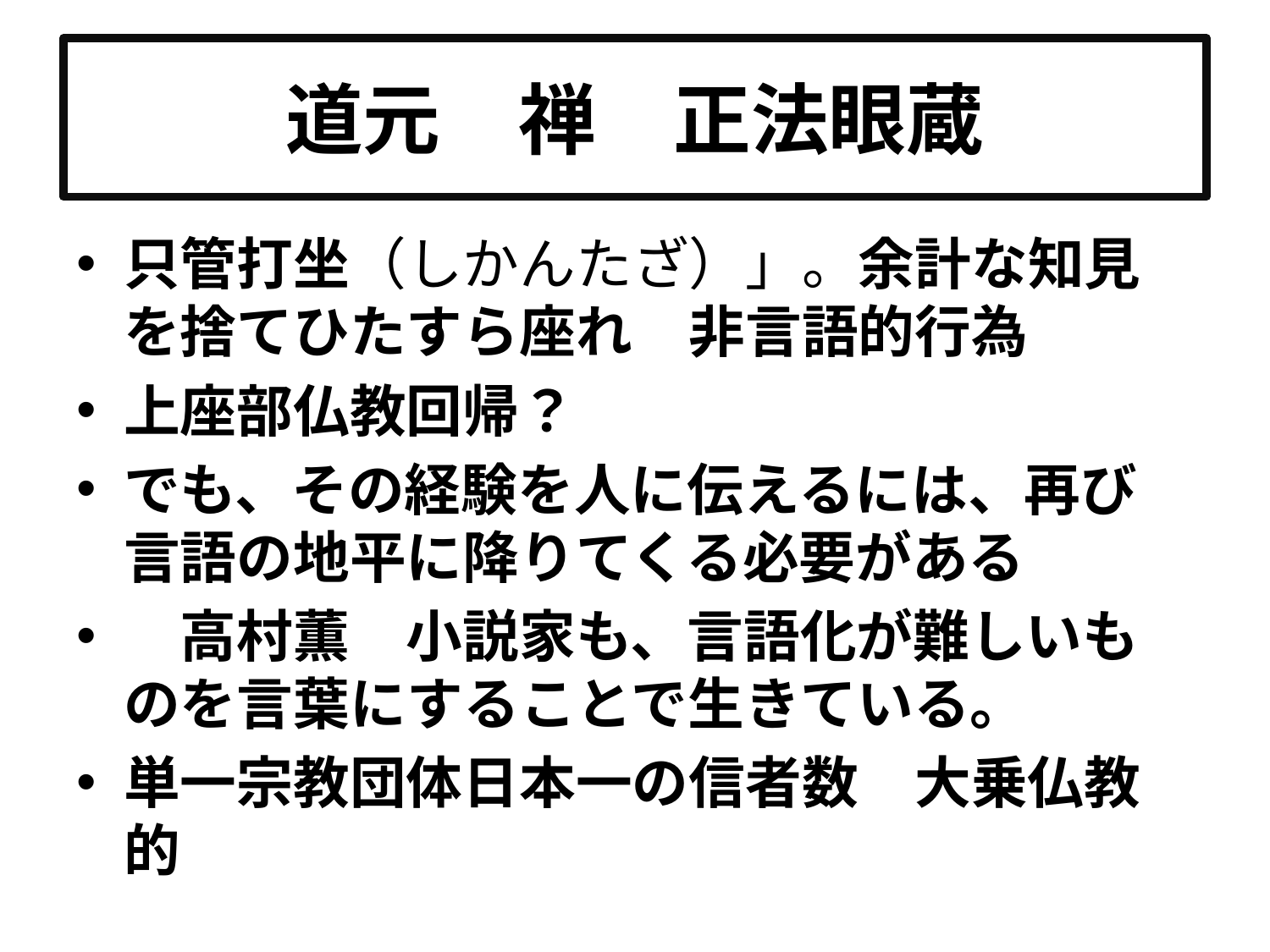

# 道元　禅　正法眼蔵
只管打坐（しかんたざ）」。余計な知見を捨てひたすら座れ　非言語的行為
上座部仏教回帰？
でも、その経験を人に伝えるには、再び言語の地平に降りてくる必要がある
　高村薫　小説家も、言語化が難しいものを言葉にすることで生きている。
単一宗教団体日本一の信者数　大乗仏教的